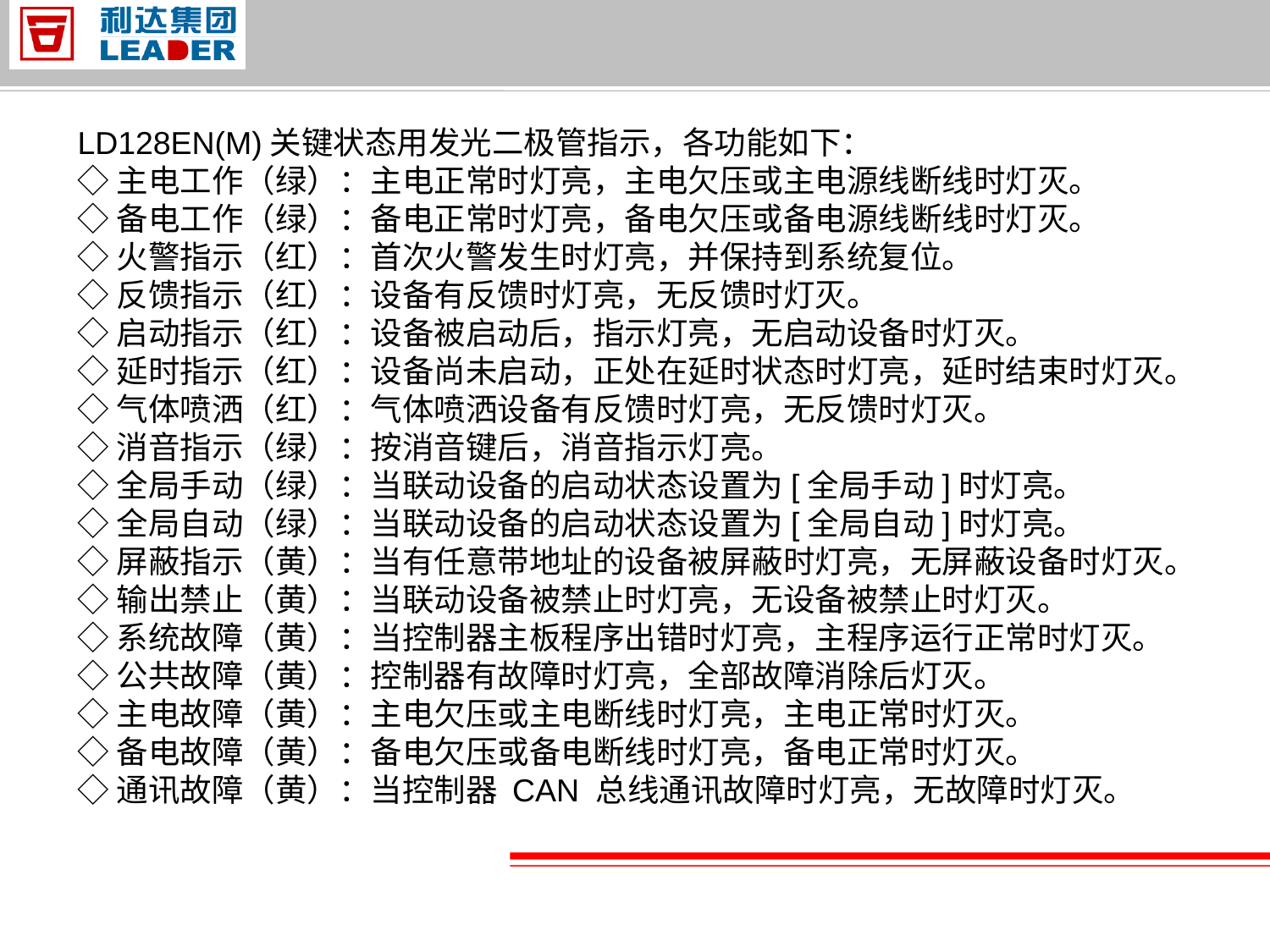

LD128EN(M)关键状态用发光二极管指示，各功能如下：
◇ 主电工作（绿）：主电正常时灯亮，主电欠压或主电源线断线时灯灭。
◇ 备电工作（绿）：备电正常时灯亮，备电欠压或备电源线断线时灯灭。
◇ 火警指示（红）：首次火警发生时灯亮，并保持到系统复位。
◇ 反馈指示（红）：设备有反馈时灯亮，无反馈时灯灭。
◇ 启动指示（红）：设备被启动后，指示灯亮，无启动设备时灯灭。
◇ 延时指示（红）：设备尚未启动，正处在延时状态时灯亮，延时结束时灯灭。
◇ 气体喷洒（红）：气体喷洒设备有反馈时灯亮，无反馈时灯灭。
◇ 消音指示（绿）：按消音键后，消音指示灯亮。
◇ 全局手动（绿）：当联动设备的启动状态设置为[全局手动]时灯亮。
◇ 全局自动（绿）：当联动设备的启动状态设置为[全局自动]时灯亮。
◇ 屏蔽指示（黄）：当有任意带地址的设备被屏蔽时灯亮，无屏蔽设备时灯灭。
◇ 输出禁止（黄）：当联动设备被禁止时灯亮，无设备被禁止时灯灭。
◇ 系统故障（黄）：当控制器主板程序出错时灯亮，主程序运行正常时灯灭。
◇ 公共故障（黄）：控制器有故障时灯亮，全部故障消除后灯灭。
◇ 主电故障（黄）：主电欠压或主电断线时灯亮，主电正常时灯灭。
◇ 备电故障（黄）：备电欠压或备电断线时灯亮，备电正常时灯灭。
◇ 通讯故障（黄）：当控制器 CAN 总线通讯故障时灯亮，无故障时灯灭。